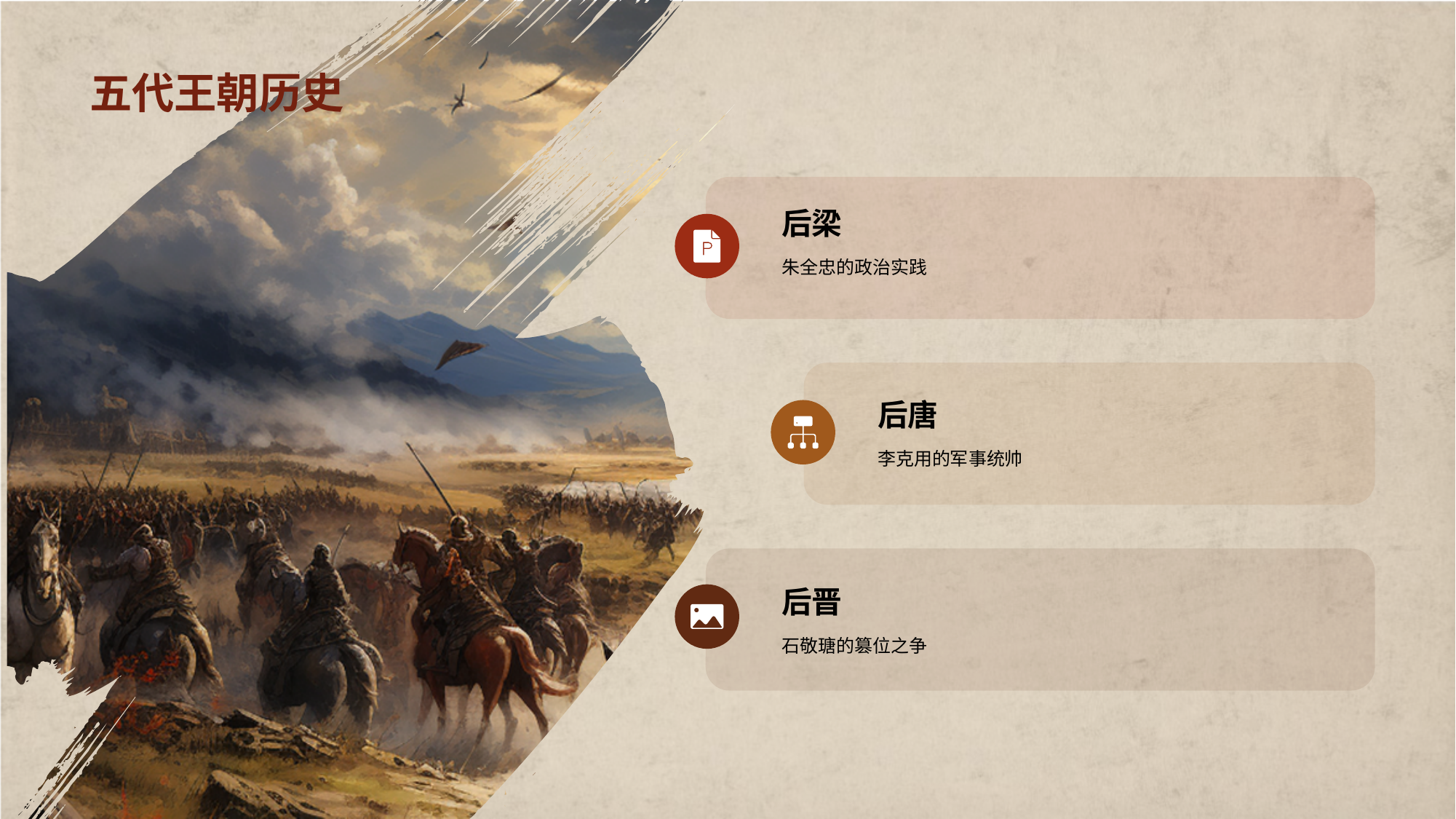

后梁

朱全忠的政治实践

后唐
李克用的军事统帅

后晋
石敬瑭的篡位之争
# 五代王朝历史